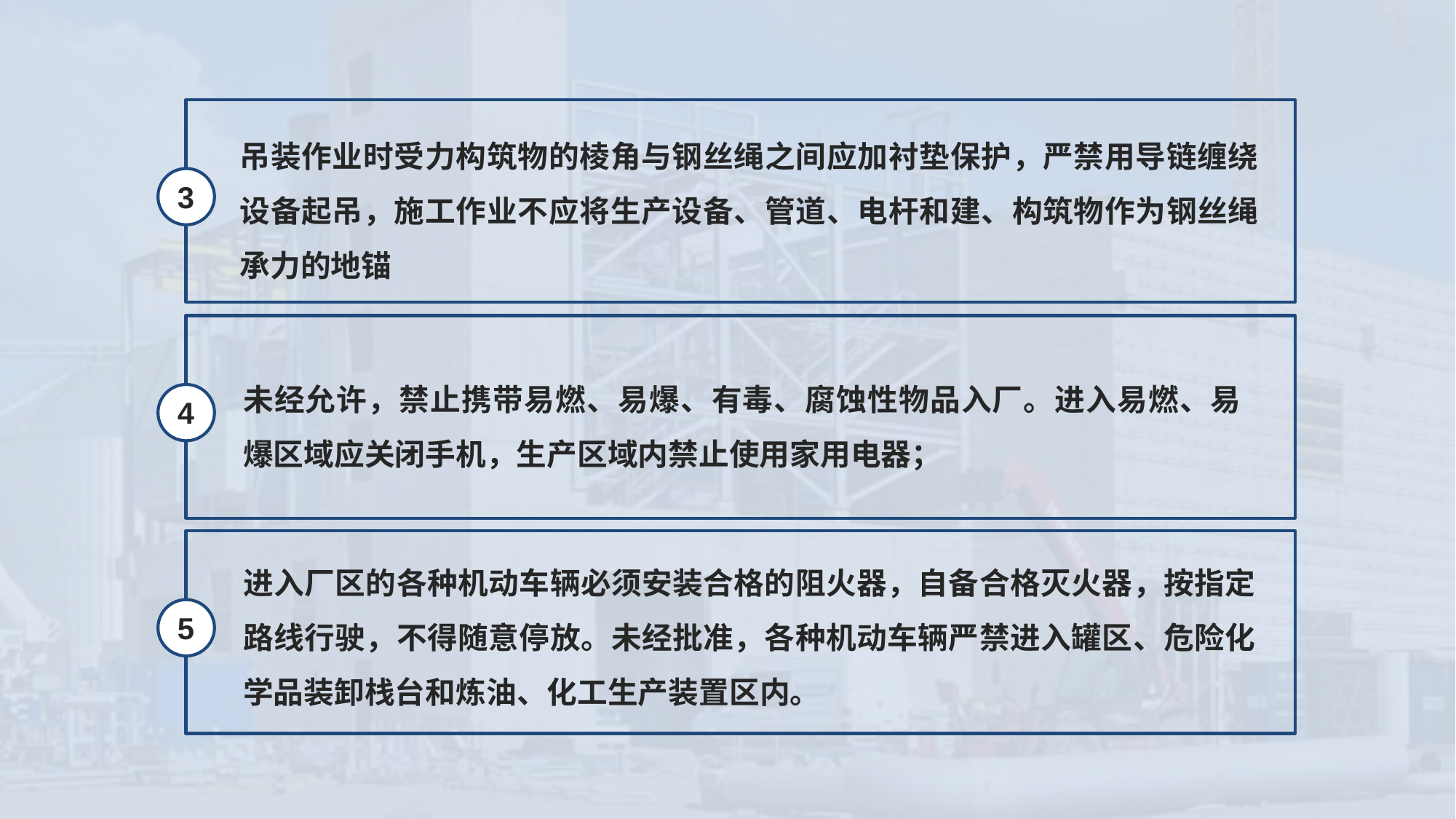

吊装作业时受力构筑物的棱角与钢丝绳之间应加衬垫保护，严禁用导链缠绕设备起吊，施工作业不应将生产设备、管道、电杆和建、构筑物作为钢丝绳承力的地锚

3

未经允许，禁止携带易燃、易爆、有毒、腐蚀性物品入厂。进入易燃、易爆区域应关闭手机，生产区域内禁止使用家用电器；

4

进入厂区的各种机动车辆必须安装合格的阻火器，自备合格灭火器，按指定路线行驶，不得随意停放。未经批准，各种机动车辆严禁进入罐区、危险化学品装卸栈台和炼油、化工生产装置区内。

5